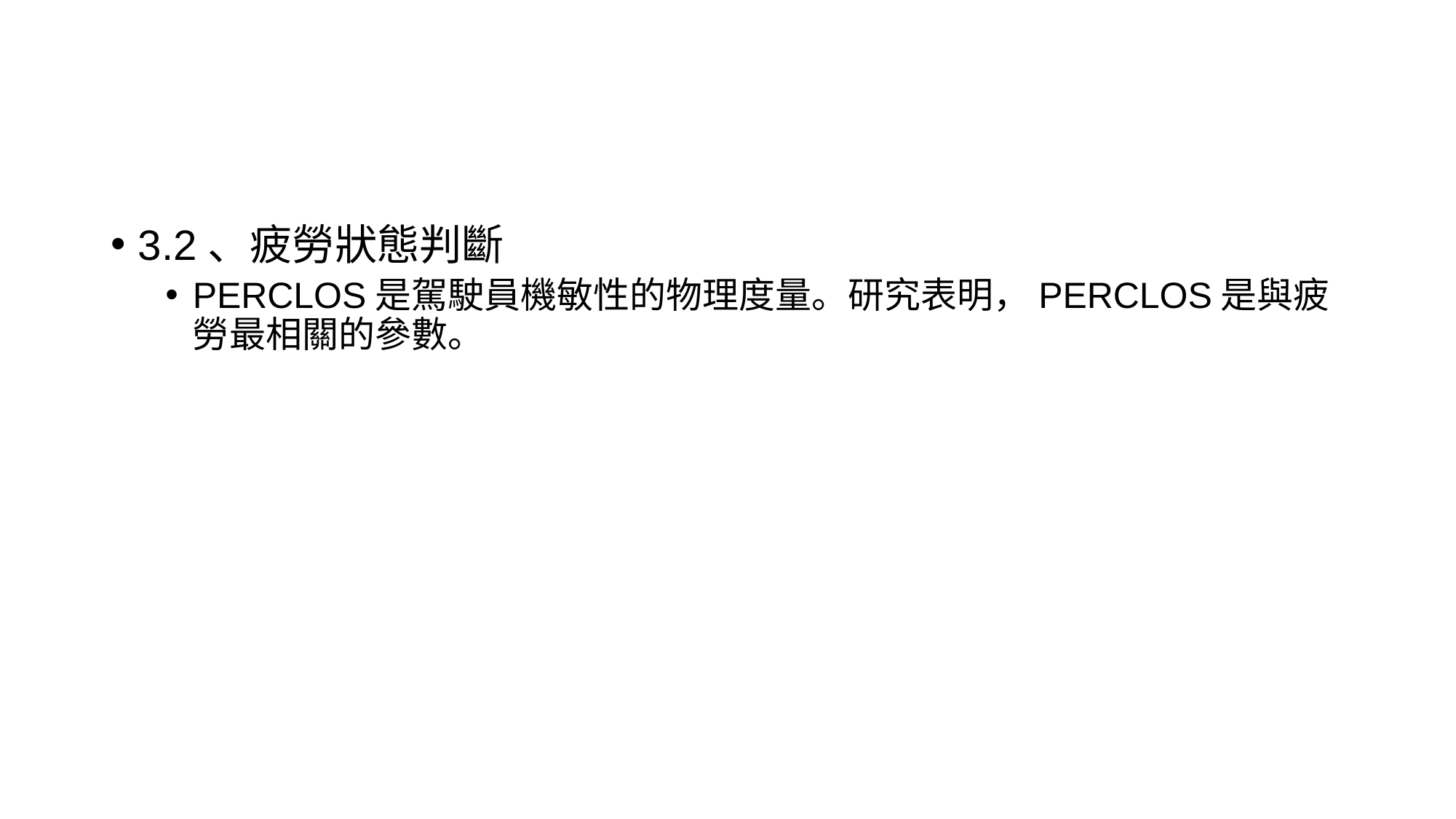

#
3.2、疲勞狀態判斷
PERCLOS是駕駛員機敏性的物理度量。研究表明，PERCLOS是與疲勞最相關的參數。